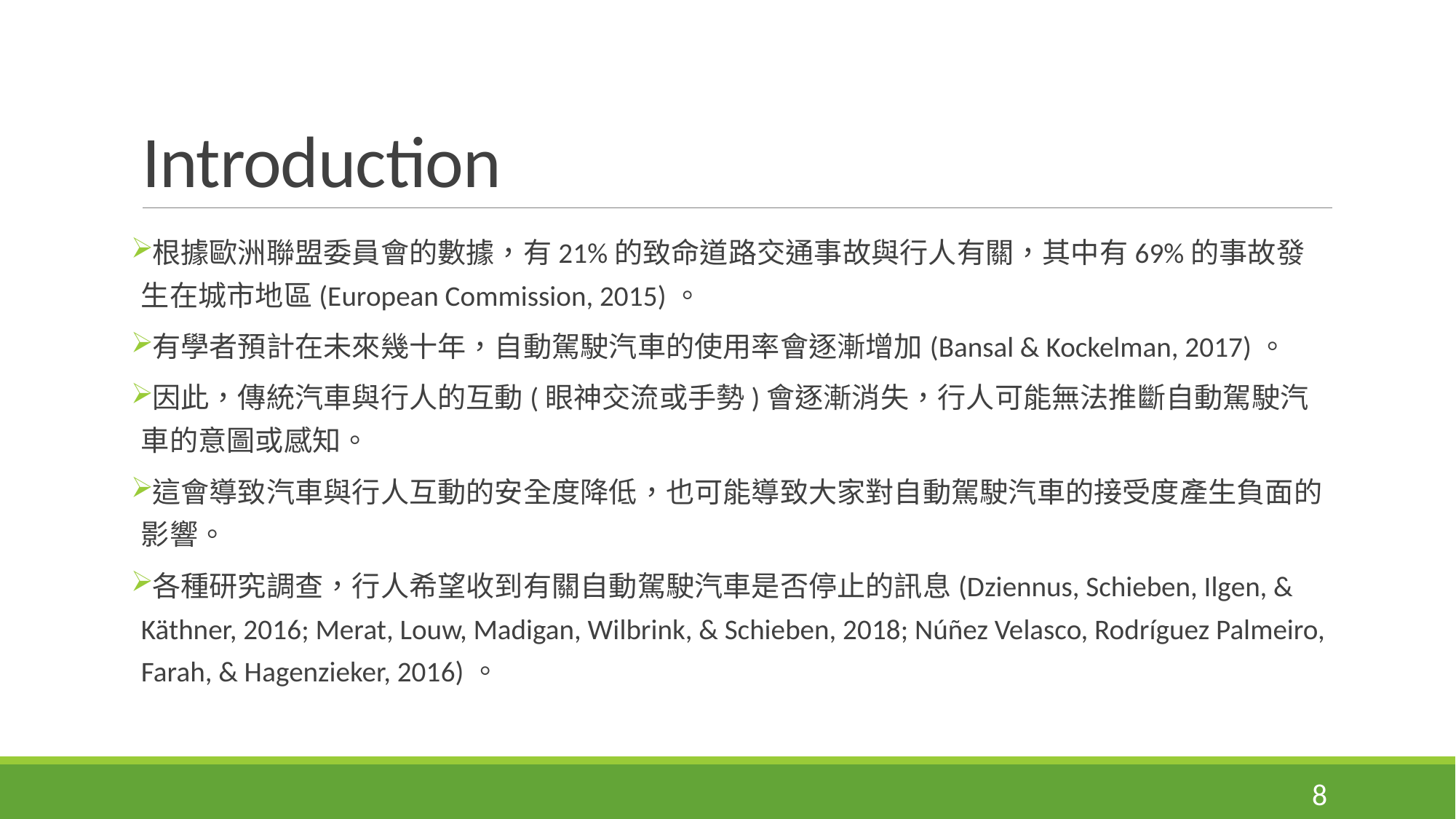

# Introduction
根據歐洲聯盟委員會的數據，有21%的致命道路交通事故與行人有關，其中有69%的事故發生在城市地區(European Commission, 2015)。
有學者預計在未來幾十年，自動駕駛汽車的使用率會逐漸增加(Bansal & Kockelman, 2017)。
因此，傳統汽車與行人的互動(眼神交流或手勢)會逐漸消失，行人可能無法推斷自動駕駛汽車的意圖或感知。
這會導致汽車與行人互動的安全度降低，也可能導致大家對自動駕駛汽車的接受度產生負面的影響。
各種研究調查，行人希望收到有關自動駕駛汽車是否停止的訊息(Dziennus, Schieben, Ilgen, & Käthner, 2016; Merat, Louw, Madigan, Wilbrink, & Schieben, 2018; Núñez Velasco, Rodríguez Palmeiro, Farah, & Hagenzieker, 2016)。
8